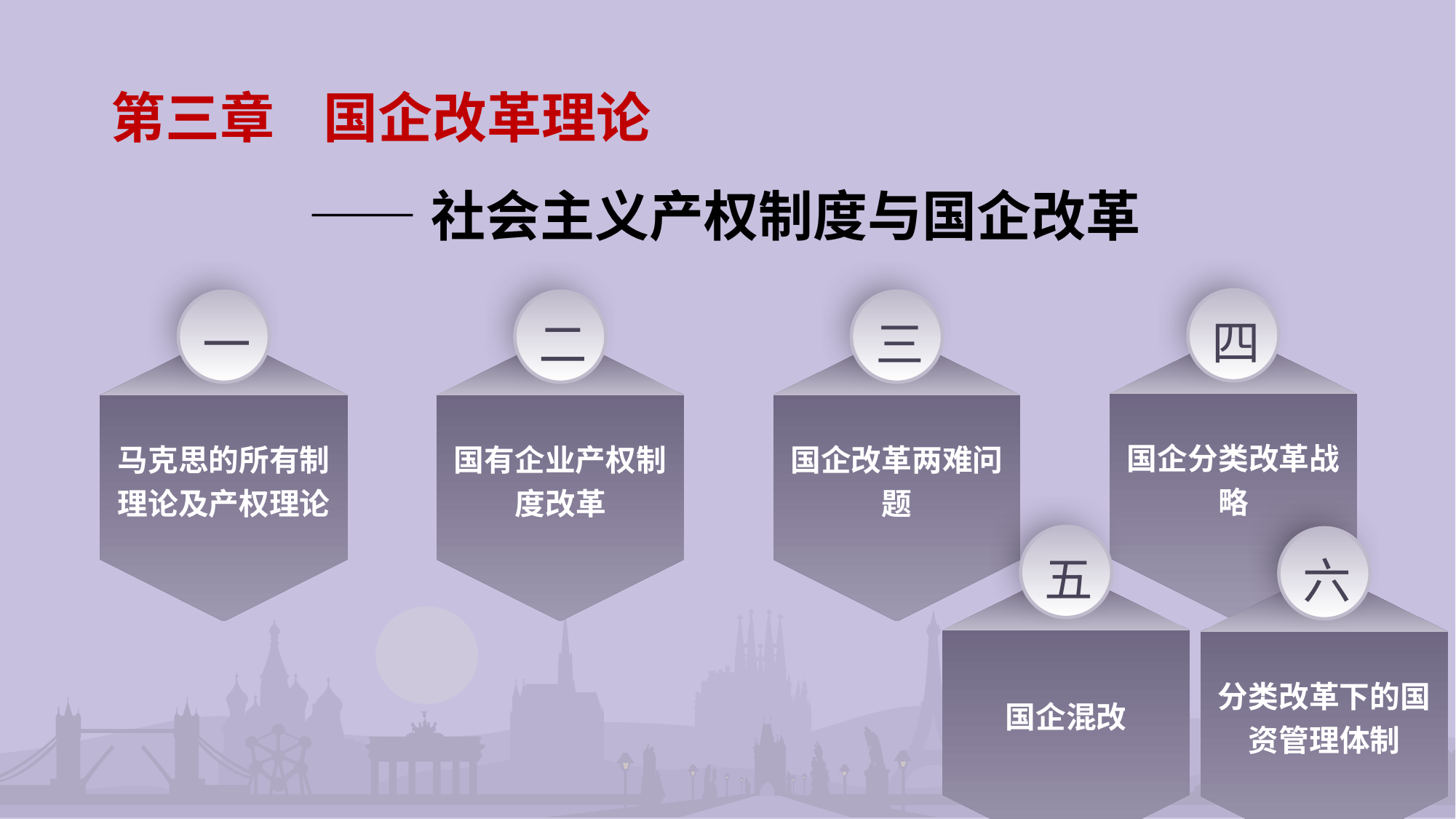

第三章    国企改革理论
                ——社会主义产权制度与国企改革
四
国企分类改革战略

一
二
三
马克思的所有制理论及产权理论

国有企业产权制度改革

国企改革两难问题

五
国企混改

六
分类改革下的国资管理体制